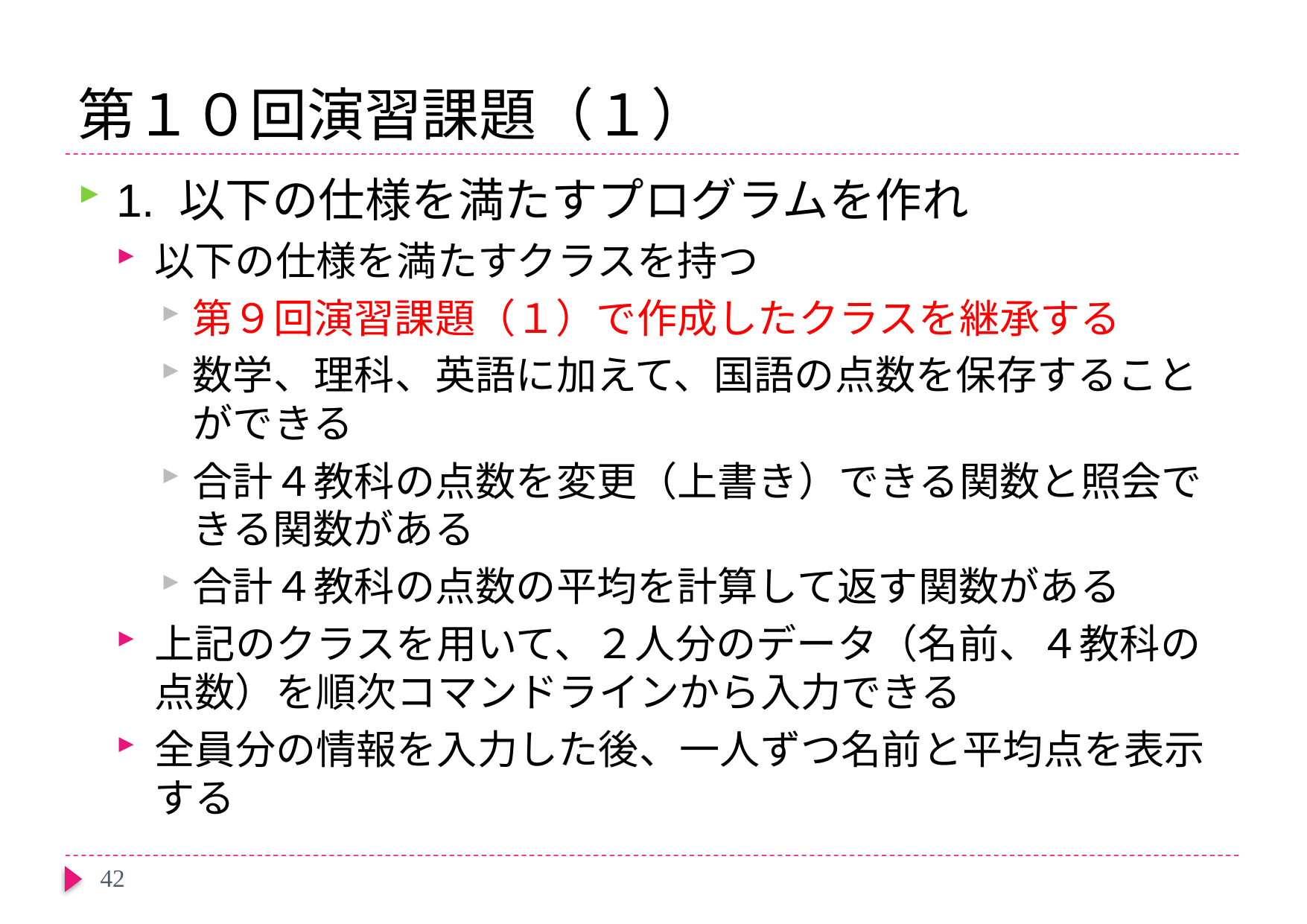

# 第１０回演習課題（１）
1. 以下の仕様を満たすプログラムを作れ
以下の仕様を満たすクラスを持つ
第９回演習課題（１）で作成したクラスを継承する
数学、理科、英語に加えて、国語の点数を保存することができる
合計４教科の点数を変更（上書き）できる関数と照会できる関数がある
合計４教科の点数の平均を計算して返す関数がある
上記のクラスを用いて、２人分のデータ（名前、４教科の点数）を順次コマンドラインから入力できる
全員分の情報を入力した後、一人ずつ名前と平均点を表示する

42